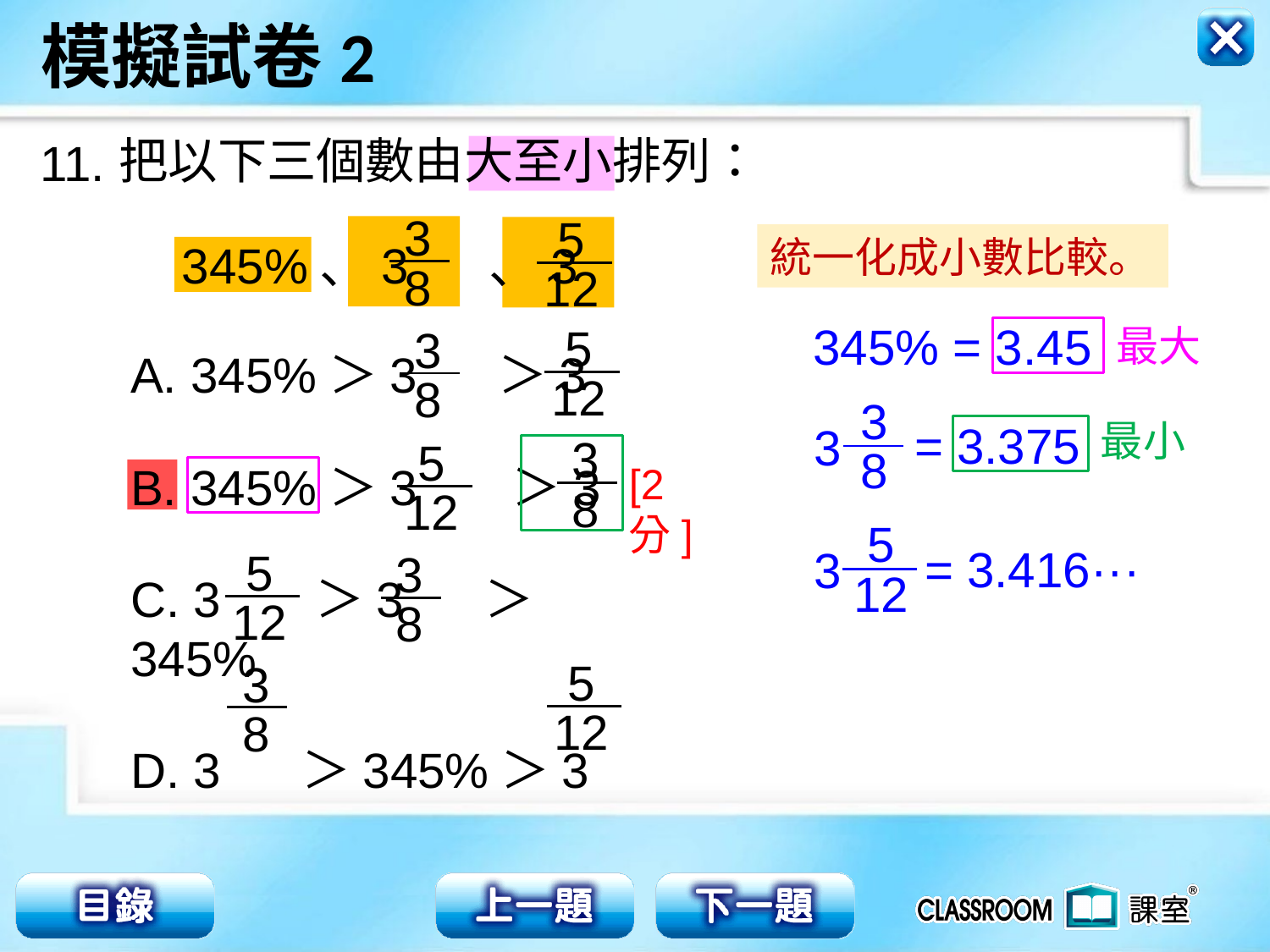

把以下三個數由大至小排列：
11.

3
8
5
12

統一化成小數比較。
345%、3     、3

345% = 3.45
最大

5
12
3
8
A. 345%＞3     ＞3
B. 345%＞3      ＞3
C. 3      ＞3     ＞345%
D. 3     ＞345%＞3
3
8
= 3.375
3
最小

3
8
5
12

[2分]

5
12
= 3.416···
3
5
12
3
8
5
12
3
8